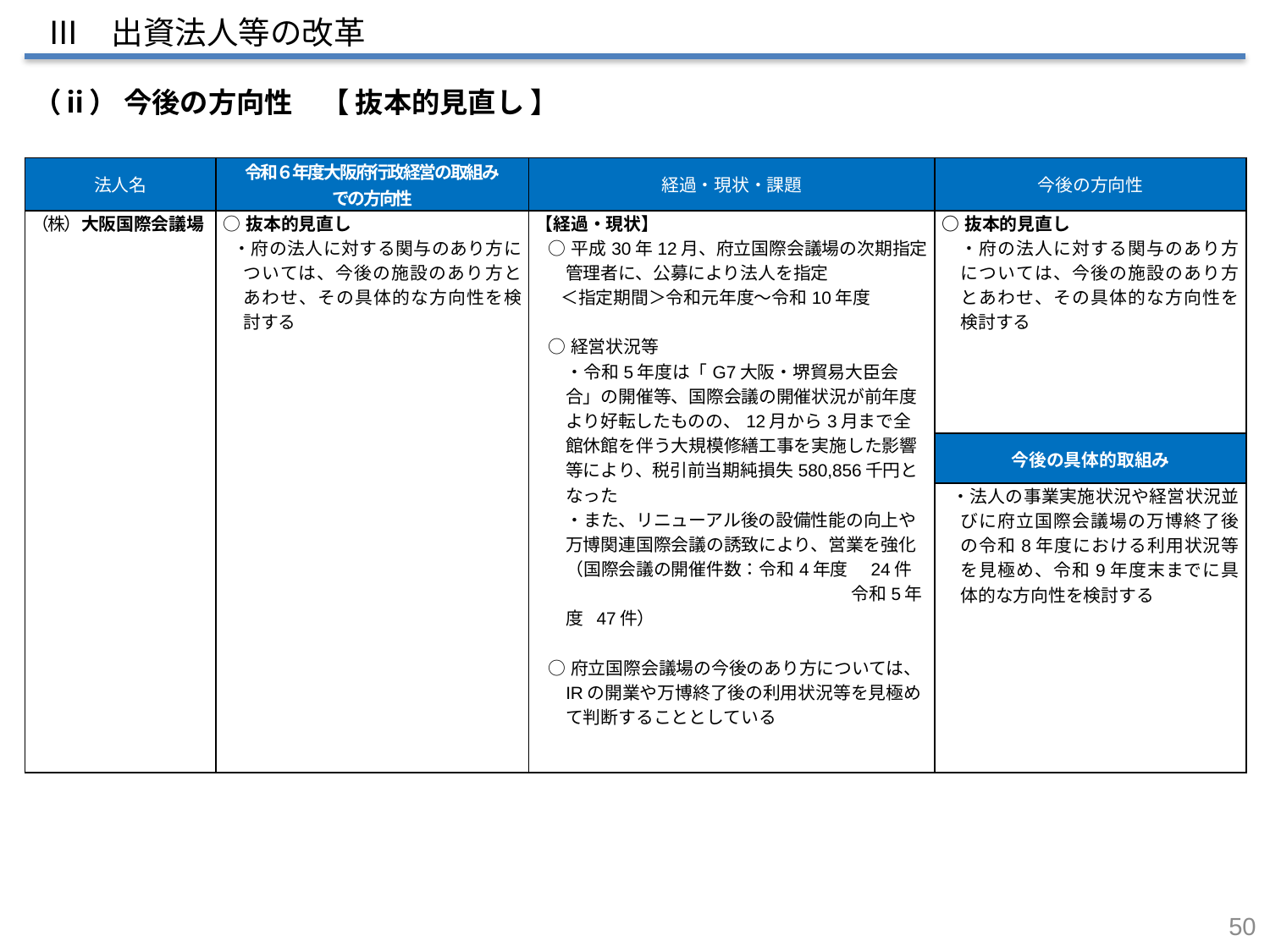

Ⅲ　出資法人等の改革
 （ⅱ） 今後の方向性　【 抜本的見直し 】
| 法人名 | 令和６年度大阪府行政経営の取組み での方向性 | 経過・現状・課題 | 今後の方向性 |
| --- | --- | --- | --- |
| （株）大阪国際会議場 | ○抜本的見直し ・府の法人に対する関与のあり方については、今後の施設のあり方とあわせ、その具体的な方向性を検討する | 【経過・現状】 ○平成30年12月、府立国際会議場の次期指定管理者に、公募により法人を指定 ＜指定期間＞令和元年度～令和10年度 ○経営状況等 　・令和5年度は「G7大阪・堺貿易大臣会合」の開催等、国際会議の開催状況が前年度より好転したものの、12月から3月まで全館休館を伴う大規模修繕工事を実施した影響等により、税引前当期純損失580,856千円となった 　・また、リニューアル後の設備性能の向上や万博関連国際会議の誘致により、営業を強化 　（国際会議の開催件数：令和4年度　24件 　　　　　　　　　　　　　　　　　 令和5年度 47件） ○府立国際会議場の今後のあり方については、IRの開業や万博終了後の利用状況等を見極めて判断することとしている | ○抜本的見直し 　・府の法人に対する関与のあり方については、今後の施設のあり方とあわせ、その具体的な方向性を検討する |
|  |  |  | 今後の具体的取組み |
|  |  |  | ・法人の事業実施状況や経営状況並びに府立国際会議場の万博終了後の令和8年度における利用状況等を見極め、令和9年度末までに具体的な方向性を検討する |
50